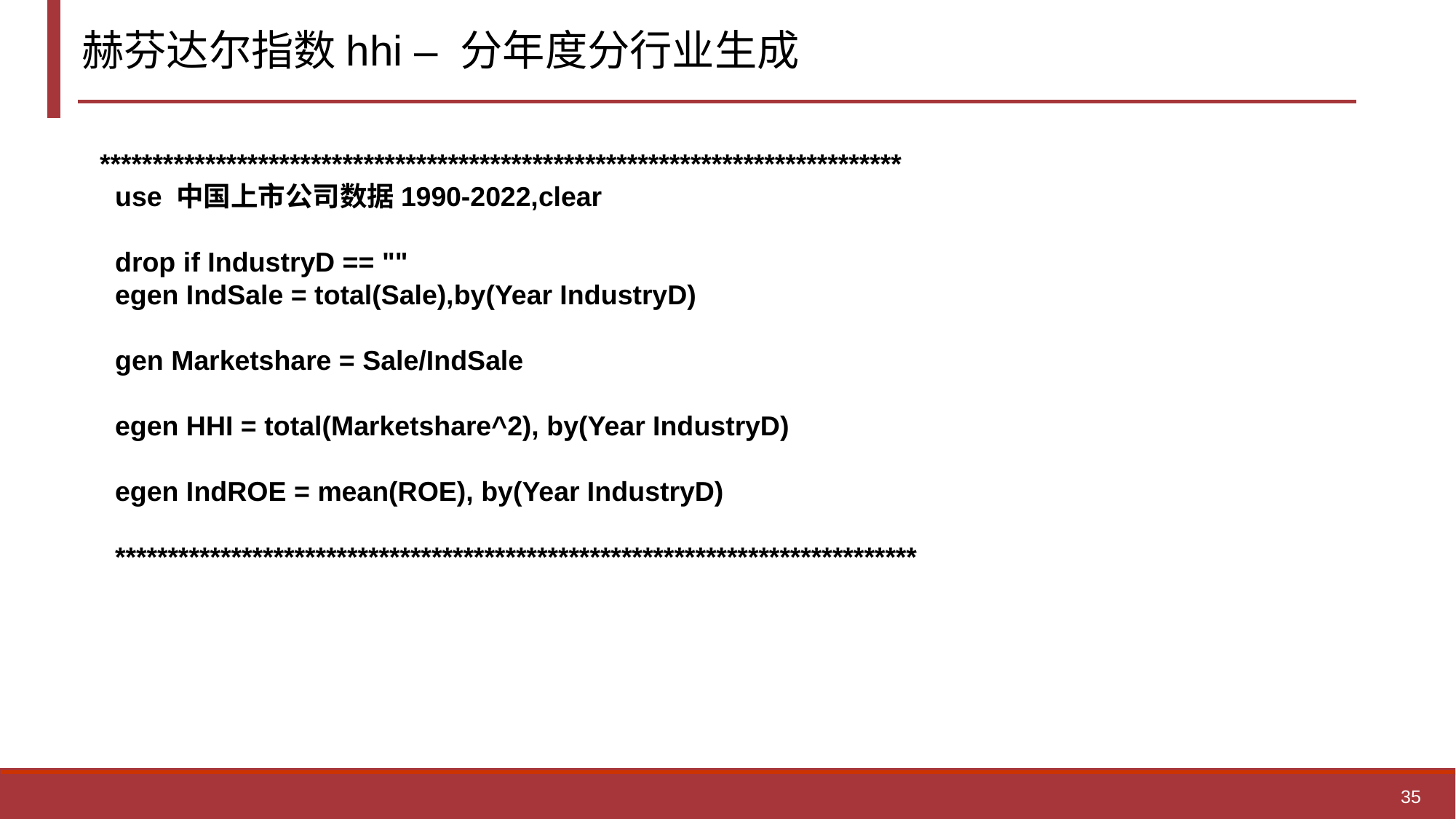

赫芬达尔指数hhi – 分年度分行业生成

****************************************************************************
  use 中国上市公司数据1990-2022,clear

  drop if IndustryD == ""
  egen IndSale = total(Sale),by(Year IndustryD)

  gen Marketshare = Sale/IndSale

  egen HHI = total(Marketshare^2), by(Year IndustryD)

  egen IndROE = mean(ROE), by(Year IndustryD)

  ****************************************************************************
35